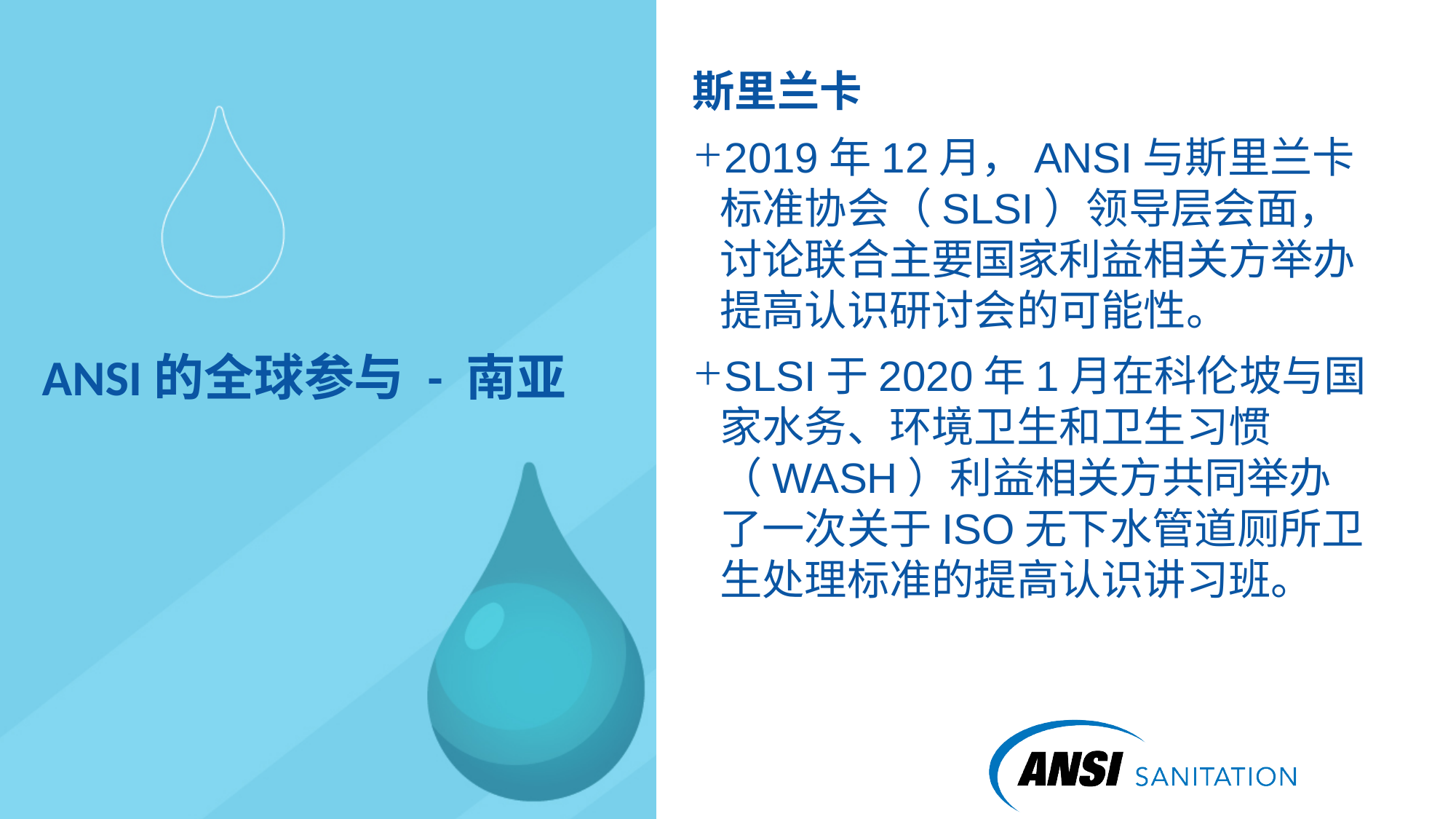

斯里兰卡
2019年12月，ANSI与斯里兰卡标准协会（SLSI）领导层会面，讨论联合主要国家利益相关方举办提高认识研讨会的可能性。
SLSI于2020年1月在科伦坡与国家水务、环境卫生和卫生习惯（WASH）利益相关方共同举办了一次关于ISO无下水管道厕所卫生处理标准的提高认识讲习班。

# ANSI的全球参与 - 南亚